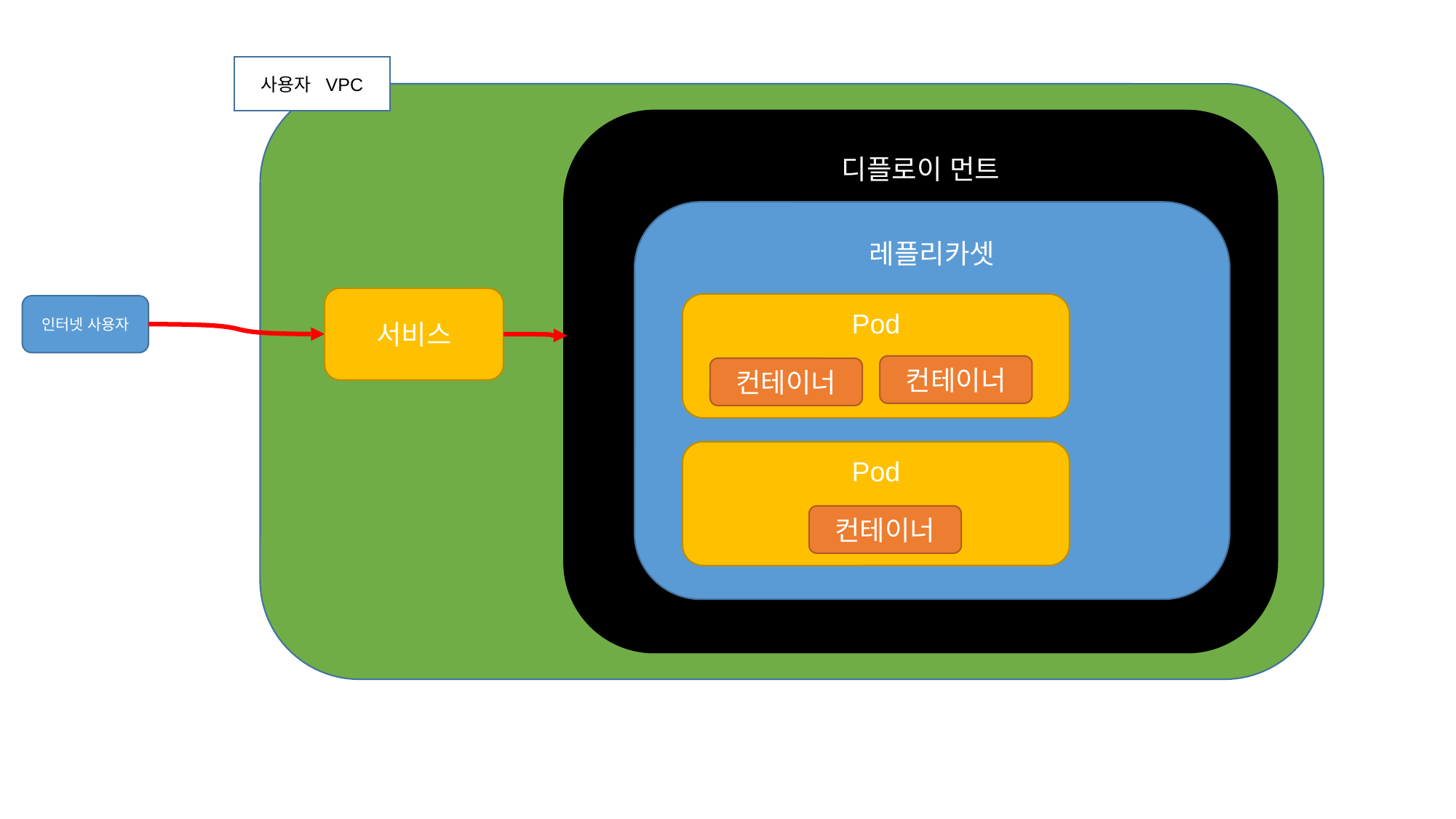

사용자  VPC

디플로이 먼트

레플리카셋

서비스
Pod

인터넷 사용자
컨테이너
컨테이너
Pod

컨테이너